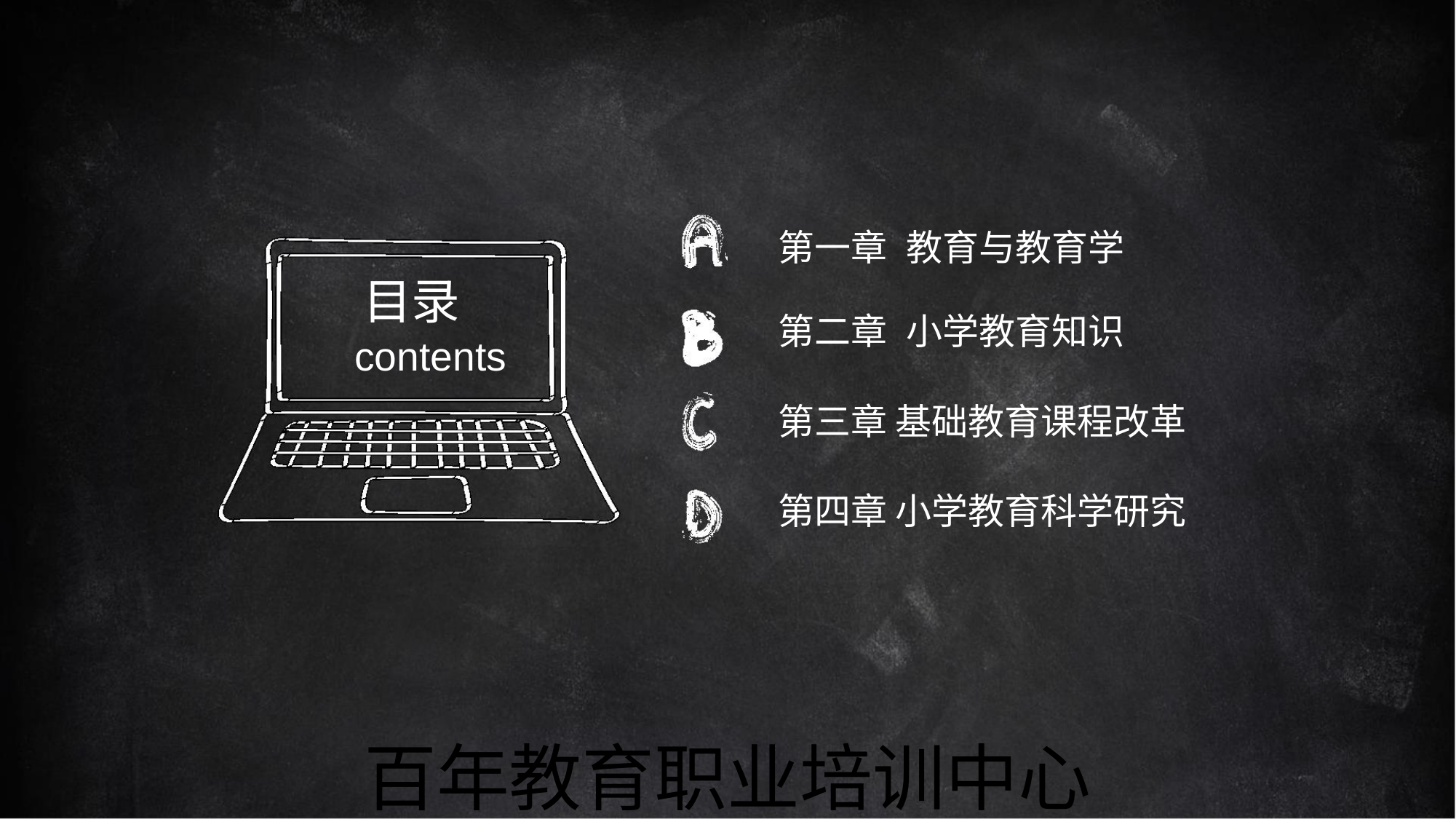

第一章 教育与教育学
第二章 小学教育知识
目录
contents
第三章 基础教育课程改革
第四章 小学教育科学研究
百年教育职业培训中心